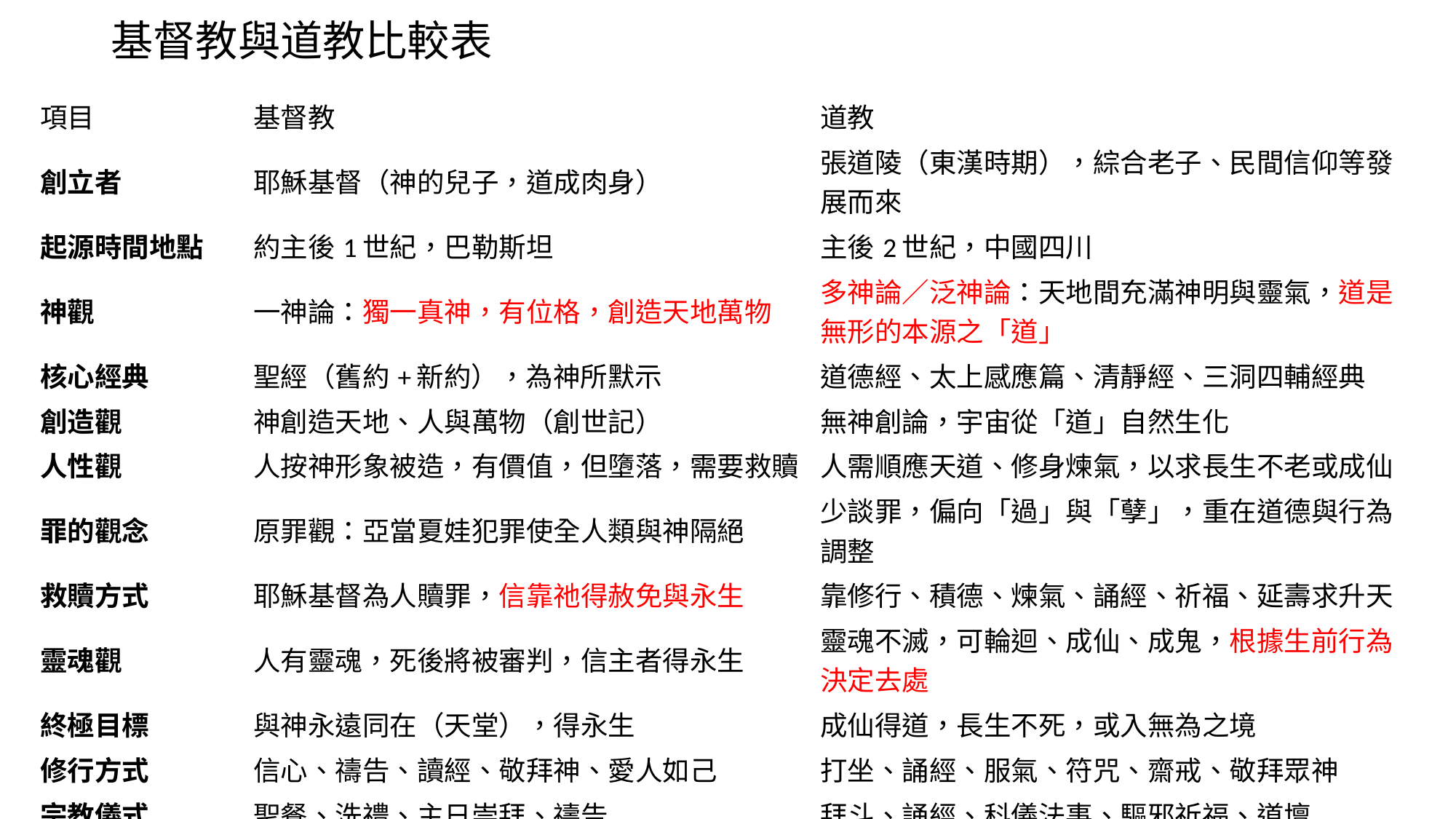

# 基督教與道教比較表
| 項目 | 基督教 | 道教 |
| --- | --- | --- |
| 創立者 | 耶穌基督（神的兒子，道成肉身） | 張道陵（東漢時期），綜合老子、民間信仰等發展而來 |
| 起源時間地點 | 約主後1世紀，巴勒斯坦 | 主後2世紀，中國四川 |
| 神觀 | 一神論：獨一真神，有位格，創造天地萬物 | 多神論／泛神論：天地間充滿神明與靈氣，道是無形的本源之「道」 |
| 核心經典 | 聖經（舊約+新約），為神所默示 | 道德經、太上感應篇、清靜經、三洞四輔經典 |
| 創造觀 | 神創造天地、人與萬物（創世記） | 無神創論，宇宙從「道」自然生化 |
| 人性觀 | 人按神形象被造，有價值，但墮落，需要救贖 | 人需順應天道、修身煉氣，以求長生不老或成仙 |
| 罪的觀念 | 原罪觀：亞當夏娃犯罪使全人類與神隔絕 | 少談罪，偏向「過」與「孽」，重在道德與行為調整 |
| 救贖方式 | 耶穌基督為人贖罪，信靠祂得赦免與永生 | 靠修行、積德、煉氣、誦經、祈福、延壽求升天 |
| 靈魂觀 | 人有靈魂，死後將被審判，信主者得永生 | 靈魂不滅，可輪迴、成仙、成鬼，根據生前行為決定去處 |
| 終極目標 | 與神永遠同在（天堂），得永生 | 成仙得道，長生不死，或入無為之境 |
| 修行方式 | 信心、禱告、讀經、敬拜神、愛人如己 | 打坐、誦經、服氣、符咒、齋戒、敬拜眾神 |
| 宗教儀式 | 聖餐、洗禮、主日崇拜、禱告 | 拜斗、誦經、科儀法事、驅邪祈福、道壇 |
| 對死後的看法 | 一生一死，死後有審判，天堂或地獄 | 靈魂輪轉，冥界有城隍、地府；也有升天成仙、入仙界等說法 |